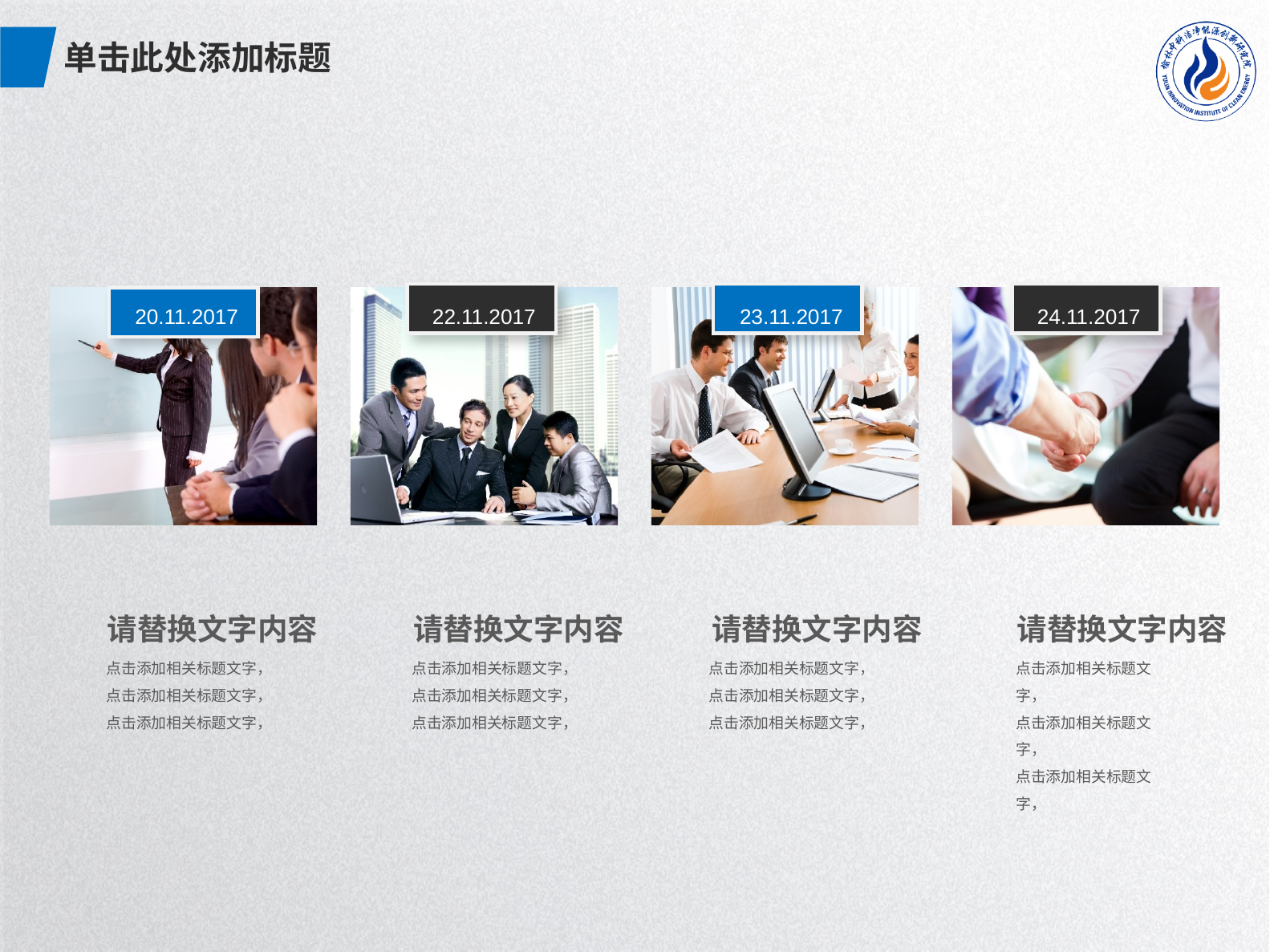

单击此处添加标题

22.11.2017

请替换文字内容
点击添加相关标题文字，
点击添加相关标题文字，
点击添加相关标题文字，

23.11.2017

请替换文字内容
点击添加相关标题文字，
点击添加相关标题文字，
点击添加相关标题文字，

24.11.2017

请替换文字内容
点击添加相关标题文字，
点击添加相关标题文字，
点击添加相关标题文字，

20.11.2017
请替换文字内容
点击添加相关标题文字，
点击添加相关标题文字，
点击添加相关标题文字，